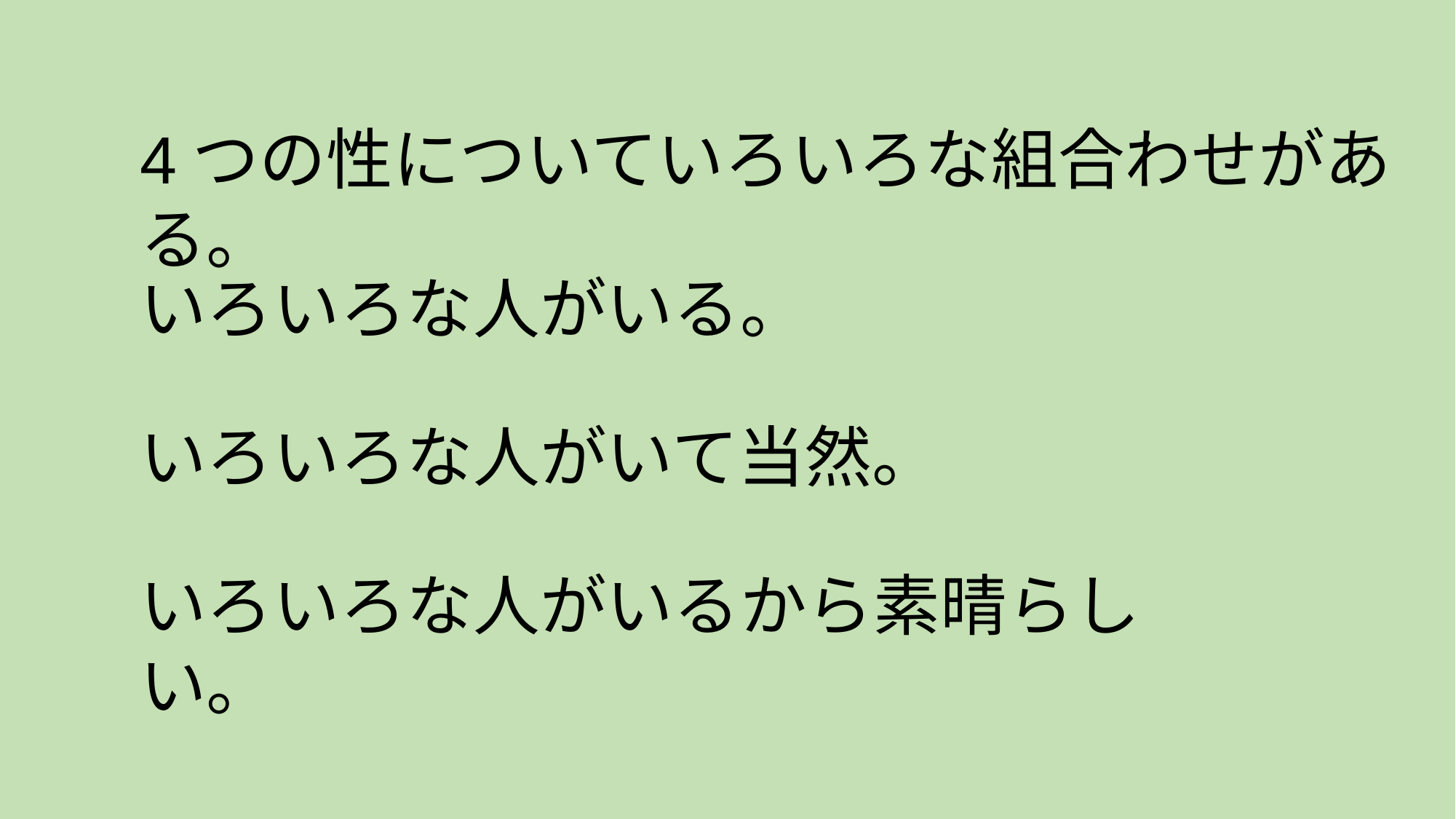

4つの性についていろいろな組合わせがある。
いろいろな人がいる。
いろいろな人がいて当然。
いろいろな人がいるから素晴らしい。